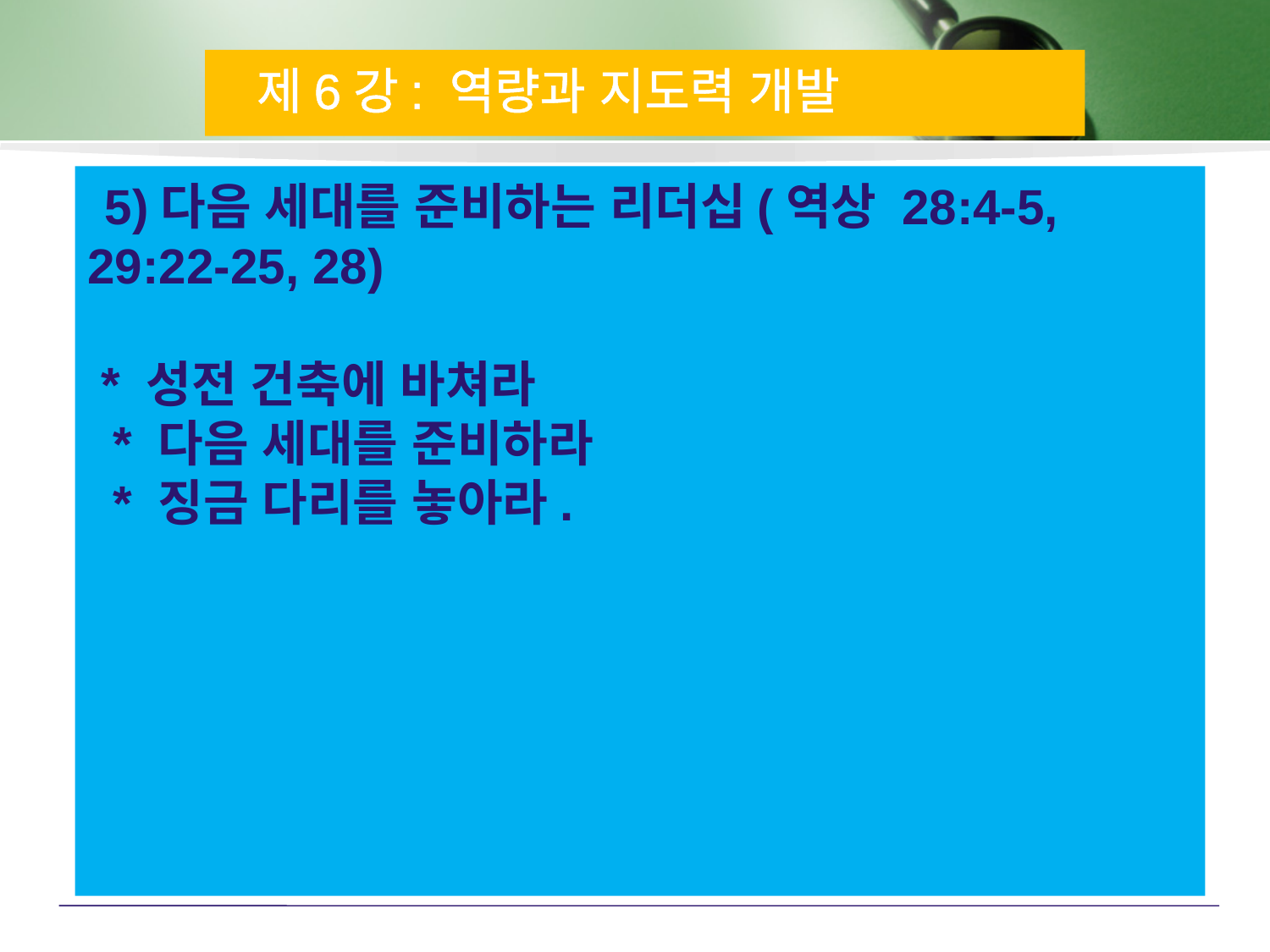

제6강: 역량과 지도력 개발
 5)다음 세대를 준비하는 리더십(역상 28:4-5, 29:22-25, 28)
 
 * 성전 건축에 바쳐라
 * 다음 세대를 준비하라
 * 징금 다리를 놓아라.